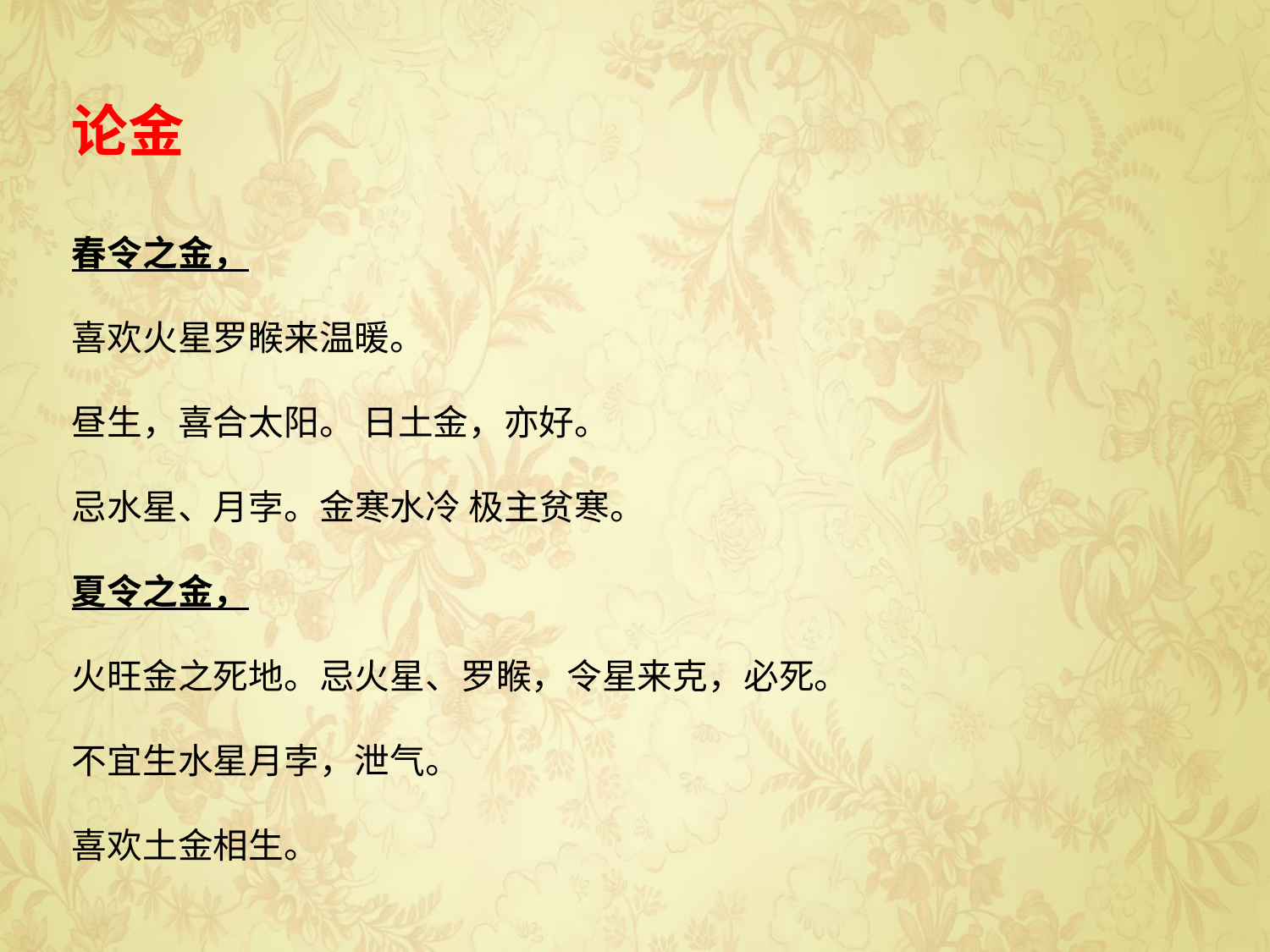

论金

春令之金，

喜欢火星罗睺来温暖。

昼生，喜合太阳。 日土金，亦好。

忌水星、月孛。金寒水冷 极主贫寒。

夏令之金，

火旺金之死地。忌火星、罗睺，令星来克，必死。

不宜生水星月孛，泄气。

喜欢土金相生。